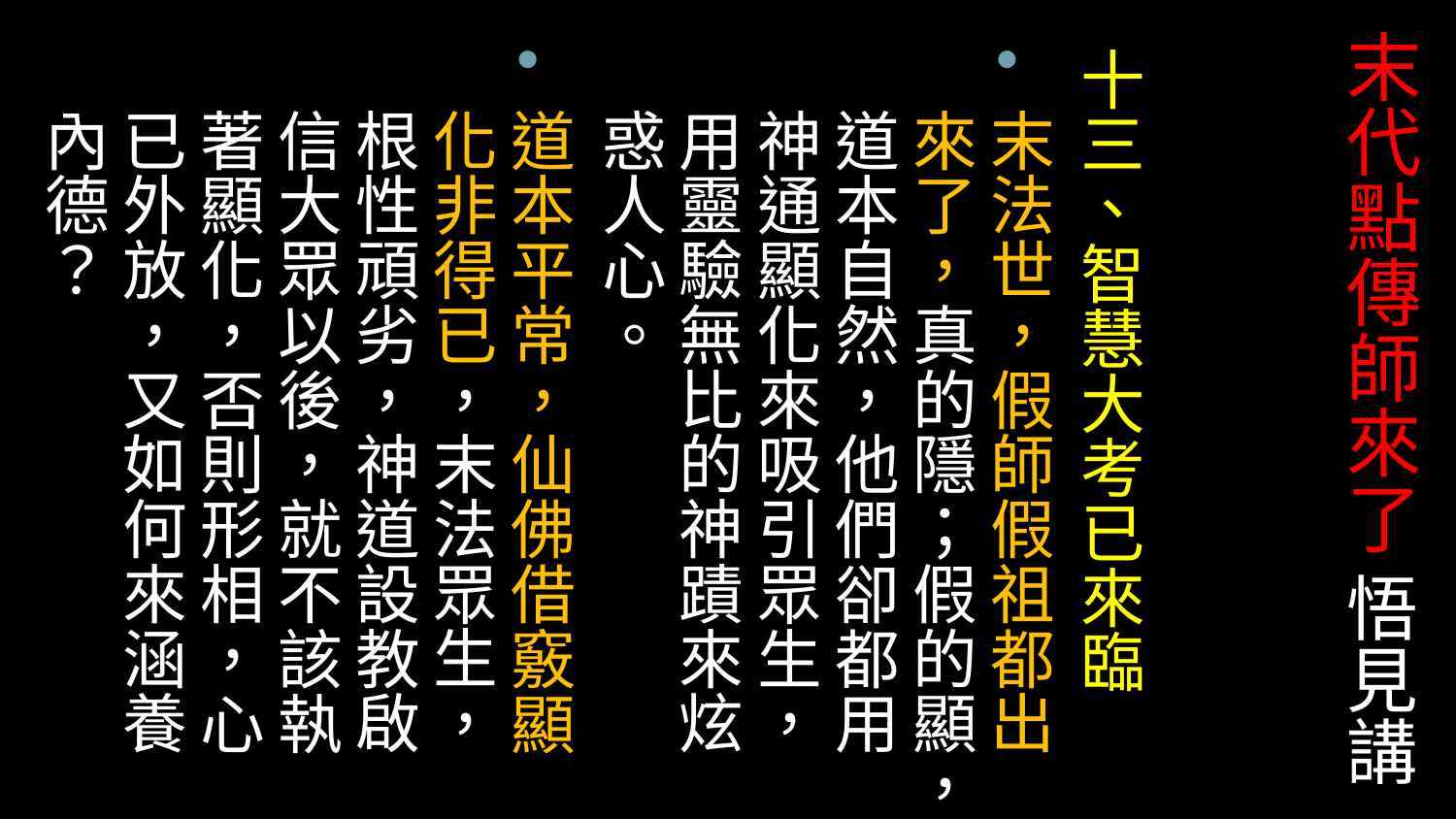

# 末代點傳師來了 悟見講
十三、智慧大考已來臨
末法世，假師假祖都出來了，真的隱；假的顯，道本自然，他們卻都用神通顯化來吸引眾生，用靈驗無比的神蹟來炫惑人心。
道本平常，仙佛借竅顯化非得已，末法眾生，根性頑劣，神道設教啟信大眾以後，就不該執著顯化，否則形相，心已外放，又如何來涵養內德？